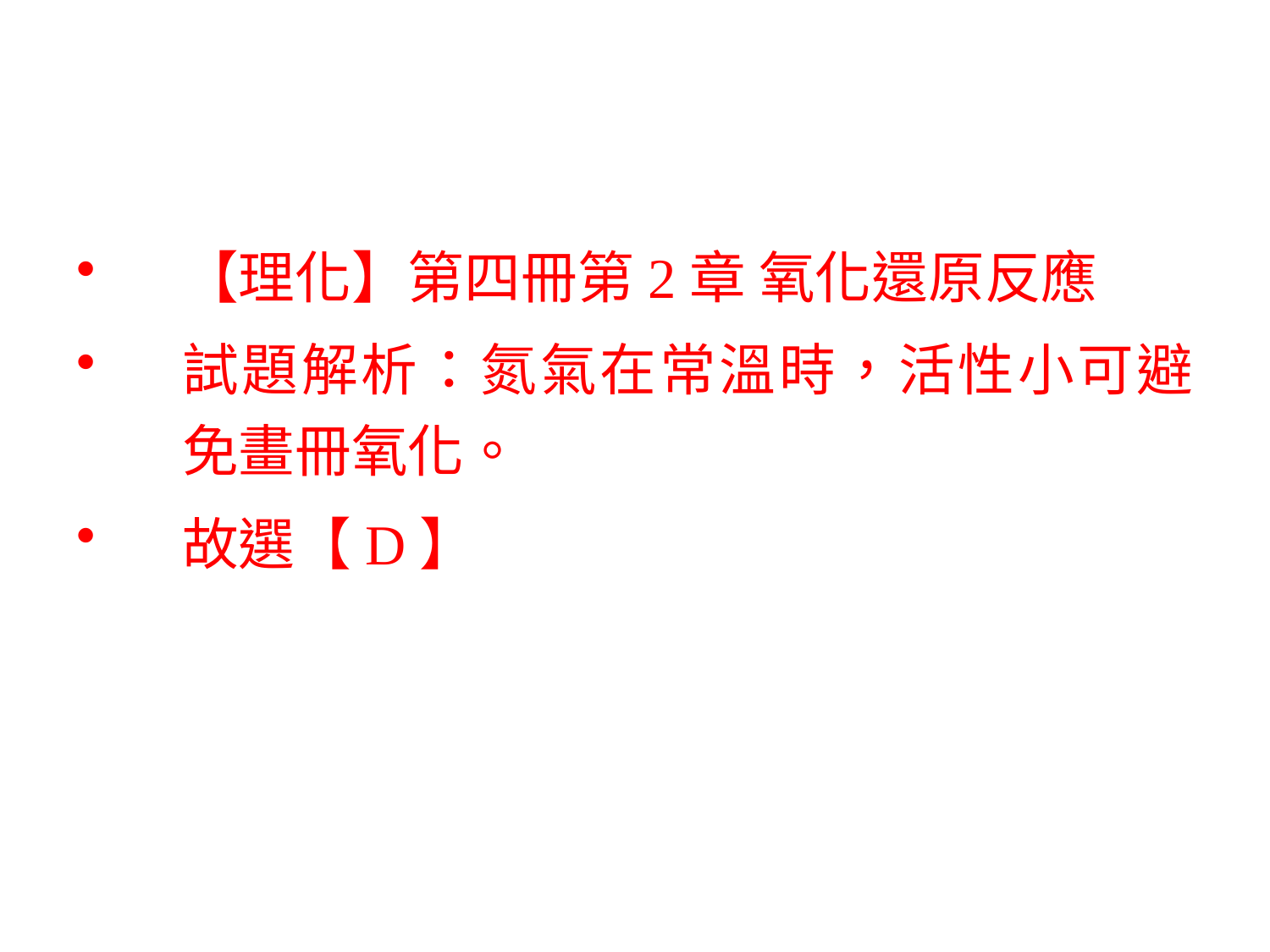

【理化】第四冊第2章 氧化還原反應
試題解析：氮氣在常溫時，活性小可避免畫冊氧化。
故選【D】